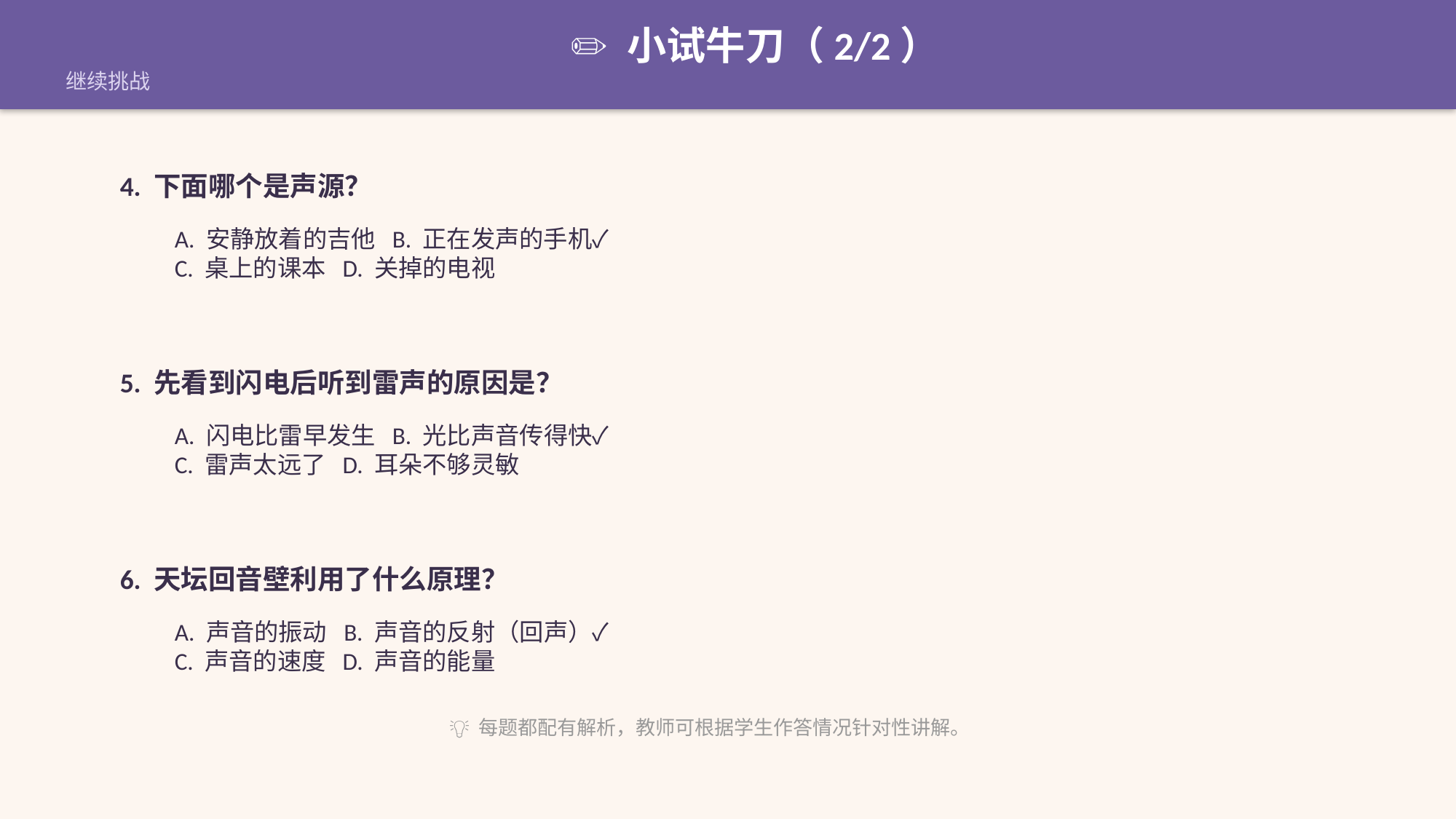

✏️ 小试牛刀（2/2）
继续挑战
4. 下面哪个是声源？
A. 安静放着的吉他  B. 正在发声的手机✓
C. 桌上的课本  D. 关掉的电视
5. 先看到闪电后听到雷声的原因是？
A. 闪电比雷早发生  B. 光比声音传得快✓
C. 雷声太远了  D. 耳朵不够灵敏
6. 天坛回音壁利用了什么原理？
A. 声音的振动  B. 声音的反射（回声）✓
C. 声音的速度  D. 声音的能量
💡 每题都配有解析，教师可根据学生作答情况针对性讲解。